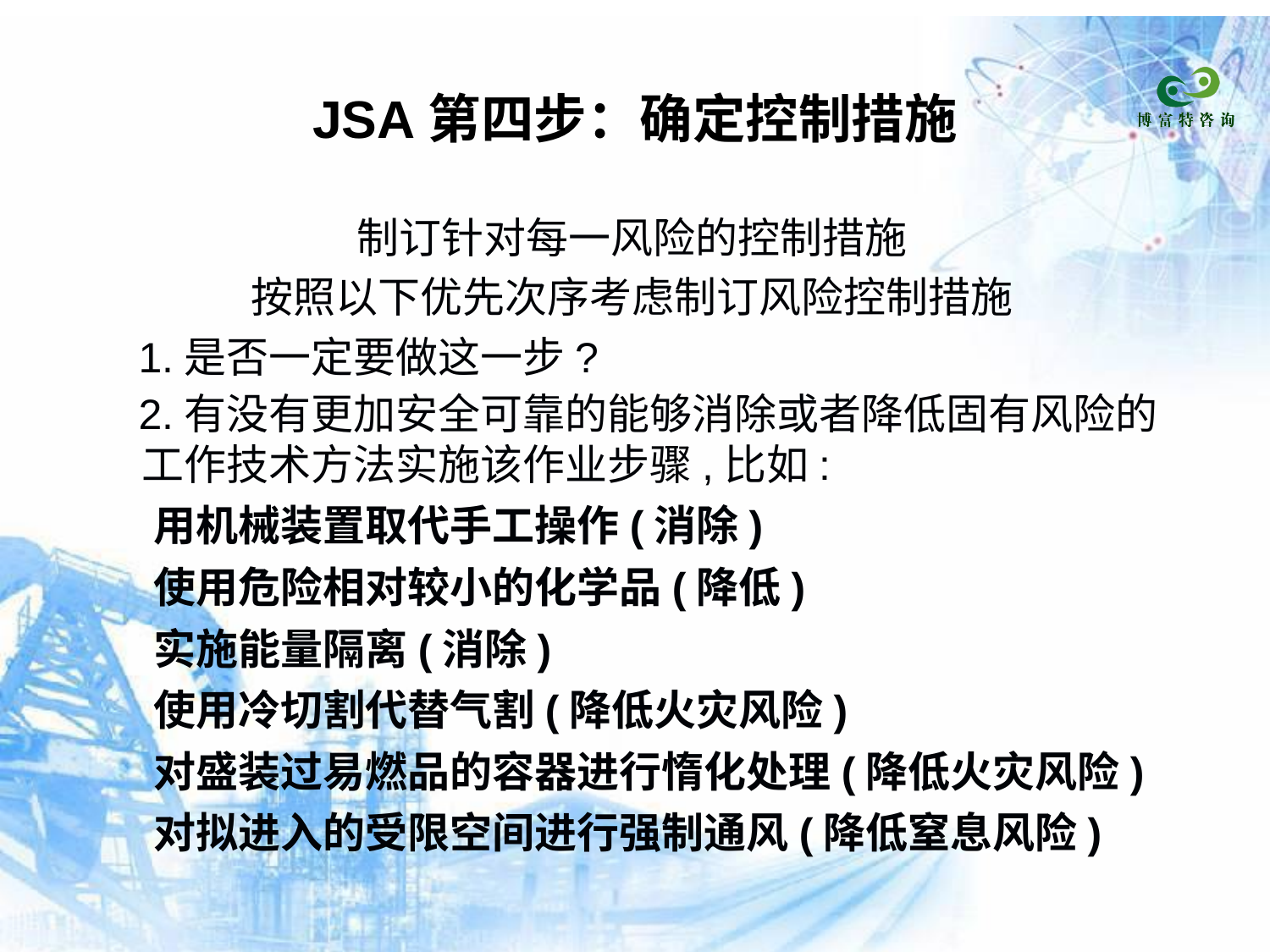

JSA第四步：确定控制措施

制订针对每一风险的控制措施
按照以下优先次序考虑制订风险控制措施
      1.是否一定要做这一步?
      2.有没有更加安全可靠的能够消除或者降低固有风险的工作技术方法实施该作业步骤,比如:
用机械装置取代手工操作(消除)
使用危险相对较小的化学品(降低)
实施能量隔离(消除)
使用冷切割代替气割(降低火灾风险)
对盛装过易燃品的容器进行惰化处理(降低火灾风险)
对拟进入的受限空间进行强制通风(降低窒息风险)